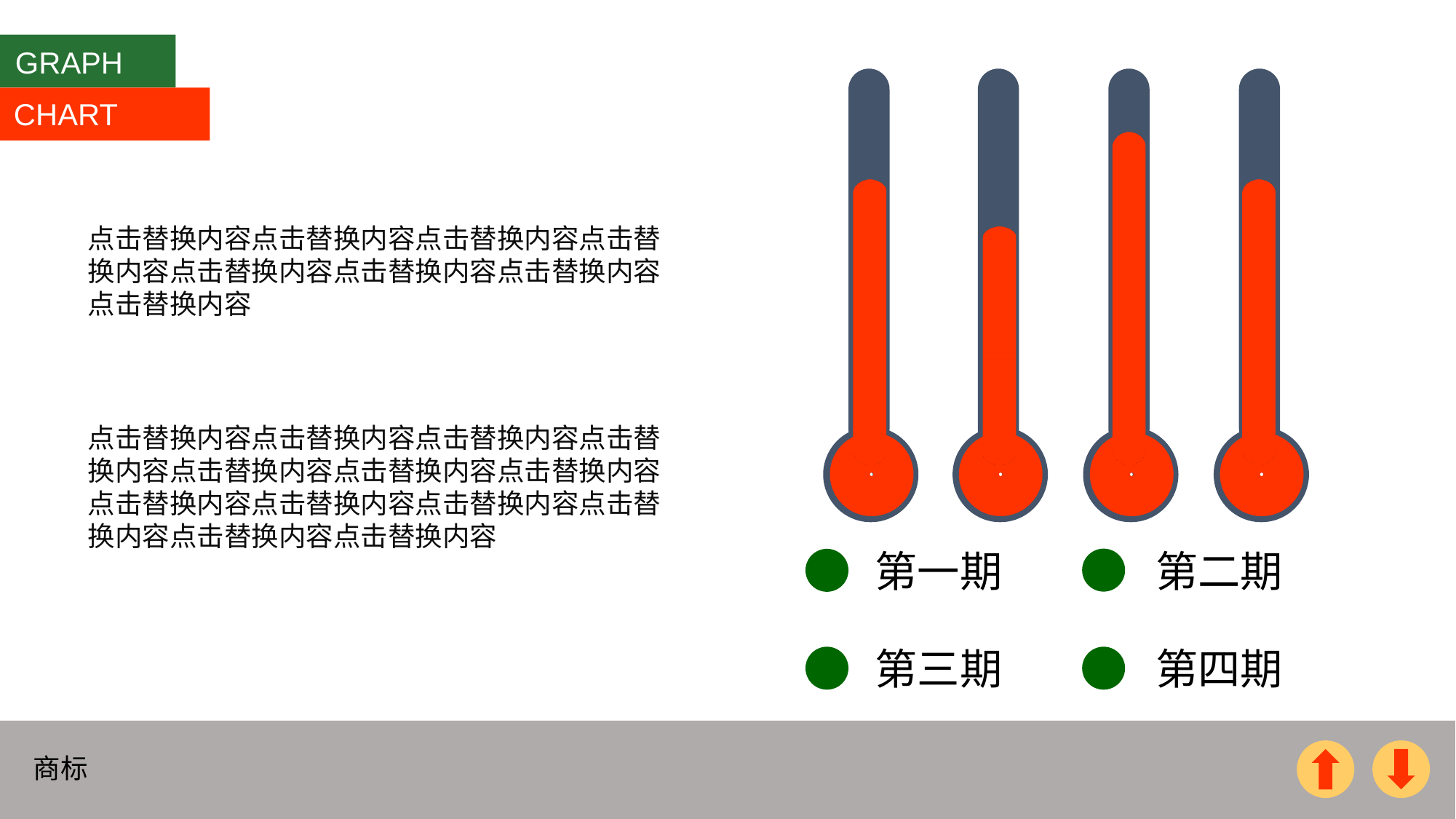

GRAPH

### Chart

| Category | 系列 1 |
|---|---|
| 类别 1 | 3.0 |
| 类别 2 | 2.5 |
| 类别 3 | 3.5 |
| 类别 4 | 3.0 |

CHART
点击替换内容点击替换内容点击替换内容点击替换内容点击替换内容点击替换内容点击替换内容点击替换内容
点击替换内容点击替换内容点击替换内容点击替换内容点击替换内容点击替换内容点击替换内容点击替换内容点击替换内容点击替换内容点击替换内容点击替换内容点击替换内容
第一期
第二期

第三期
第四期